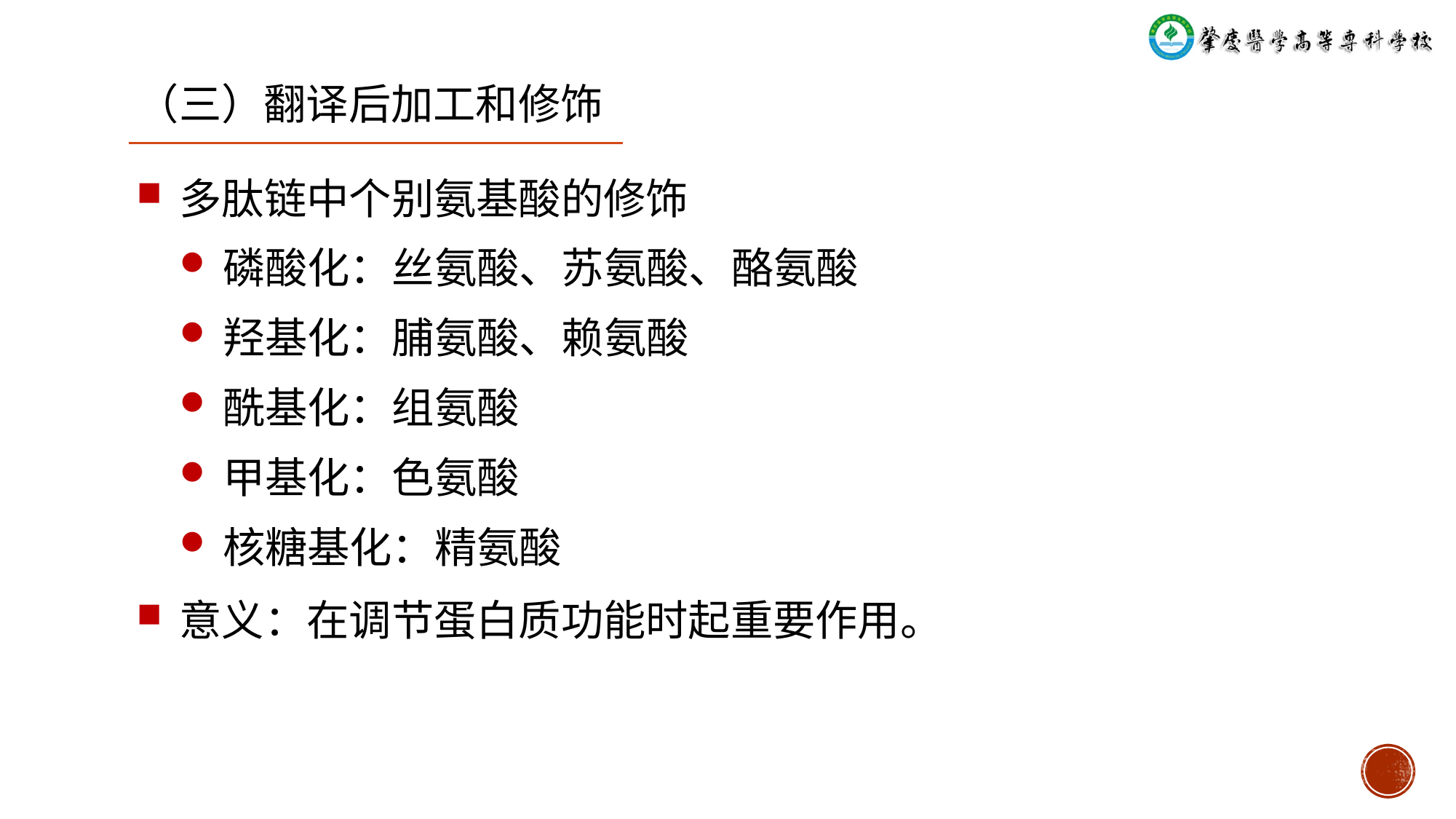

（三）翻译后加工和修饰
多肽链中个别氨基酸的修饰
磷酸化：丝氨酸、苏氨酸、酪氨酸
羟基化：脯氨酸、赖氨酸
酰基化：组氨酸
甲基化：色氨酸
核糖基化：精氨酸
意义：在调节蛋白质功能时起重要作用。